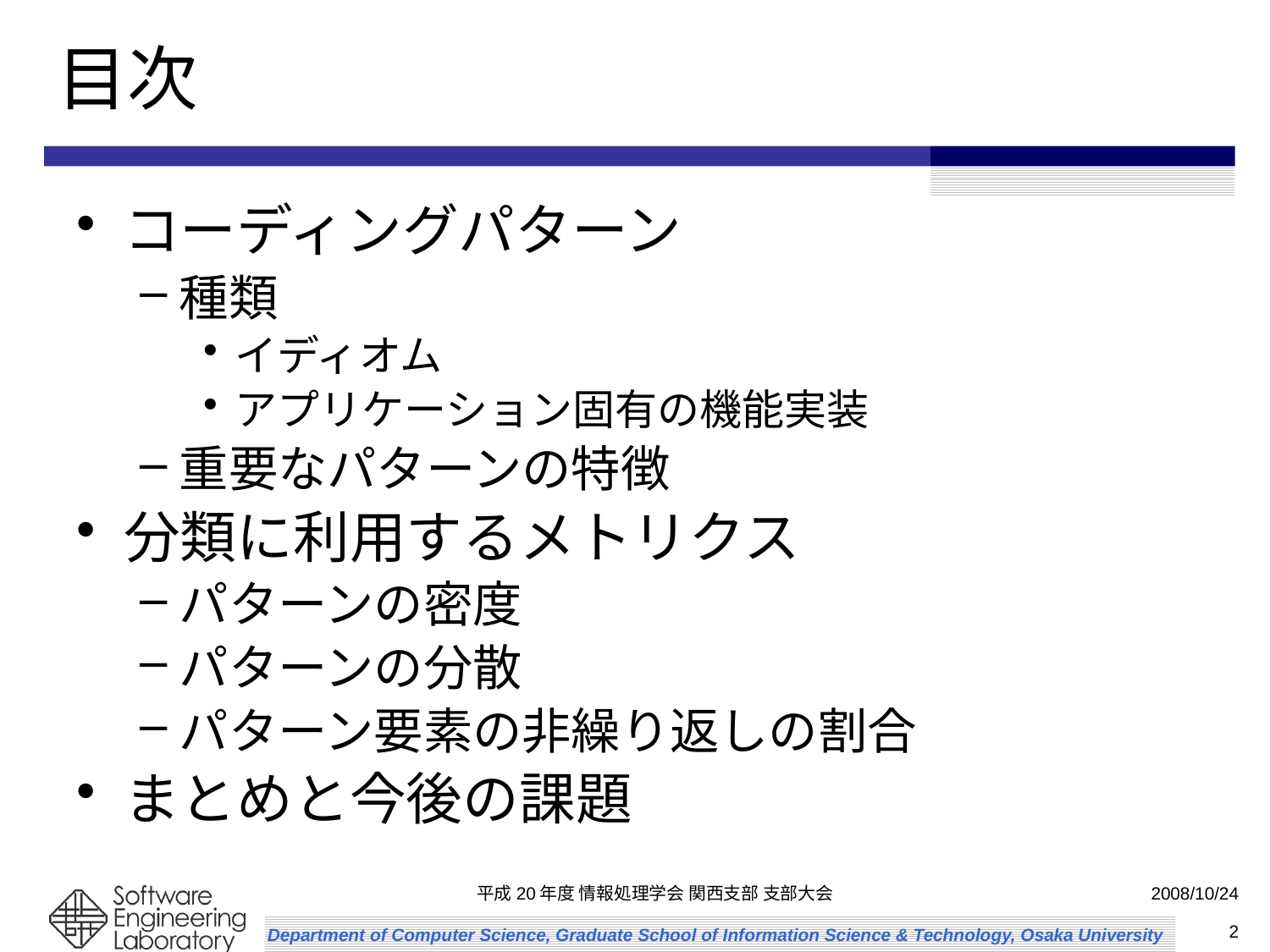

# 目次
コーディングパターン
種類
イディオム
アプリケーション固有の機能実装
重要なパターンの特徴
分類に利用するメトリクス
パターンの密度
パターンの分散
パターン要素の非繰り返しの割合
まとめと今後の課題

平成20年度 情報処理学会 関西支部 支部大会
2008/10/24
2